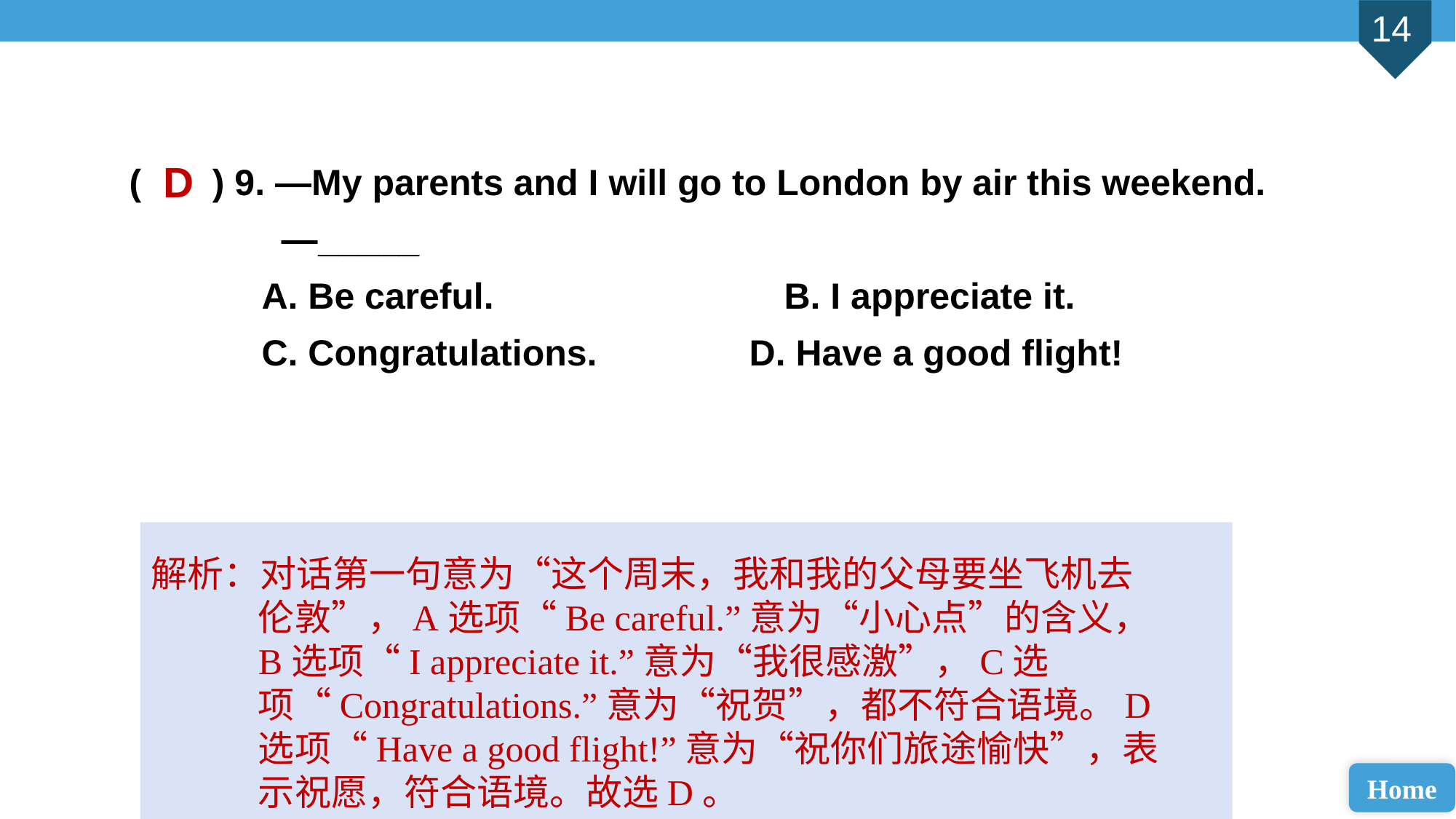

(       ) 9. —My parents and I will go to London by air this weekend.
               —_____
             A. Be careful.              		B. I appreciate it.
             C. Congratulations.               D. Have a good flight!
D

解析：对话第一句意为“这个周末，我和我的父母要坐飞机去伦敦”，A选项“Be careful.”意为“小心点”的含义，B选项“I appreciate it.”意为“我很感激”，C选项“Congratulations.”意为“祝贺”，都不符合语境。D选项“Have a good flight!”意为“祝你们旅途愉快”，表示祝愿，符合语境。故选D。